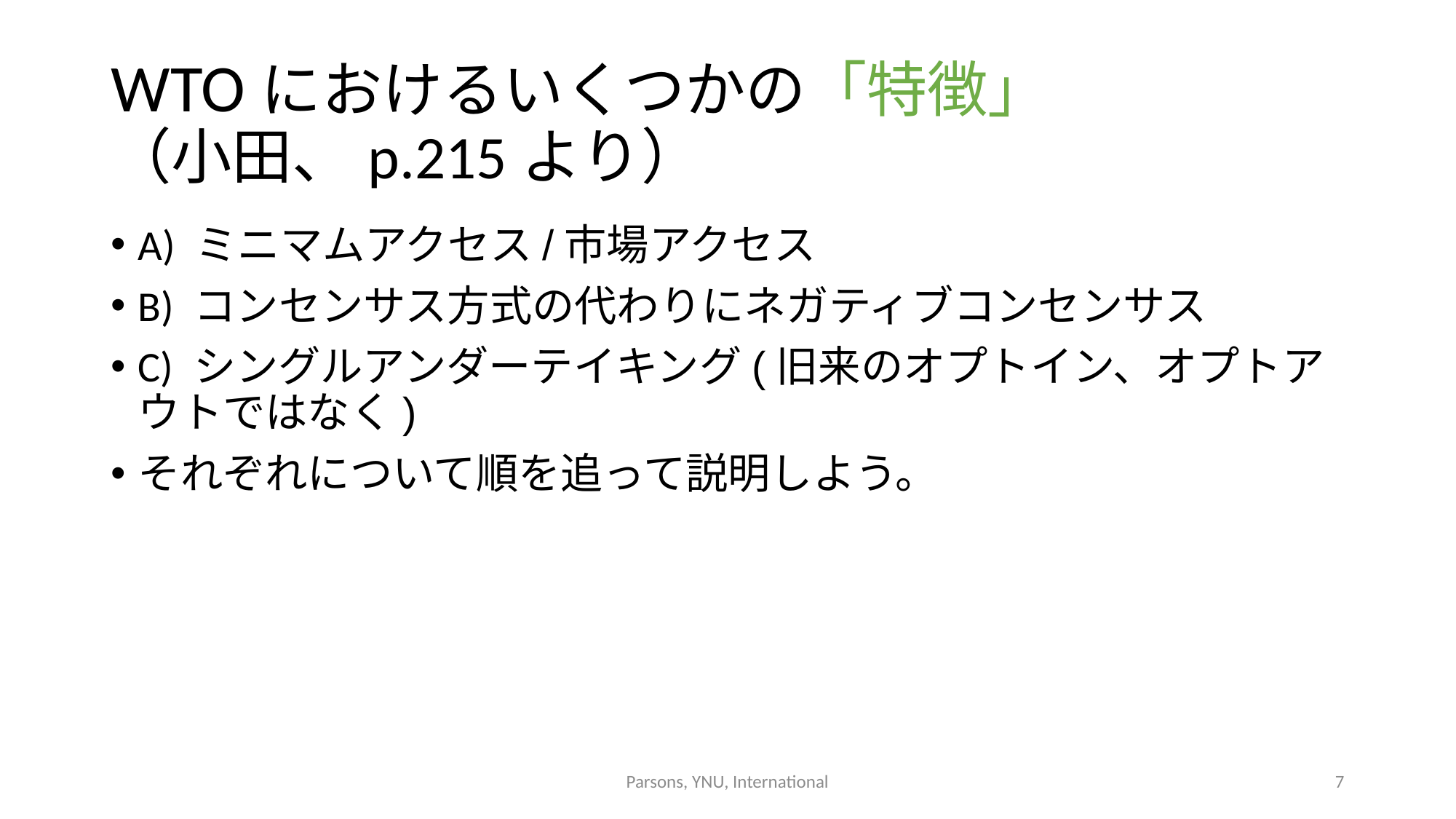

# WTOにおけるいくつかの「特徴」 （小田、p.215より）
A) ミニマムアクセス/市場アクセス
B) コンセンサス方式の代わりにネガティブコンセンサス
C) シングルアンダーテイキング(旧来のオプトイン、オプトアウトではなく)
それぞれについて順を追って説明しよう。
Parsons, YNU, International
7